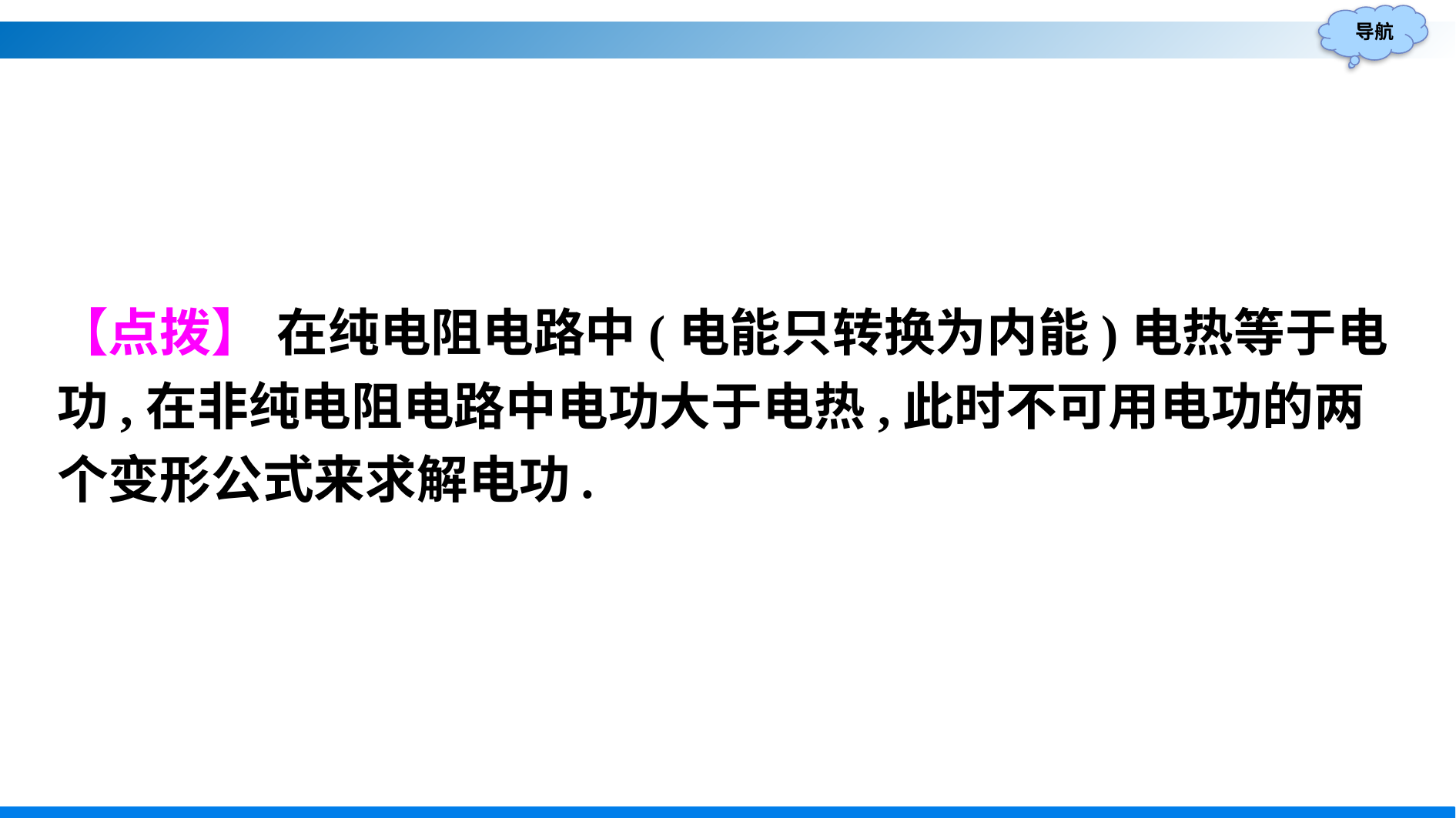

【点拨】 在纯电阻电路中(电能只转换为内能)电热等于电功,在非纯电阻电路中电功大于电热,此时不可用电功的两个变形公式来求解电功.